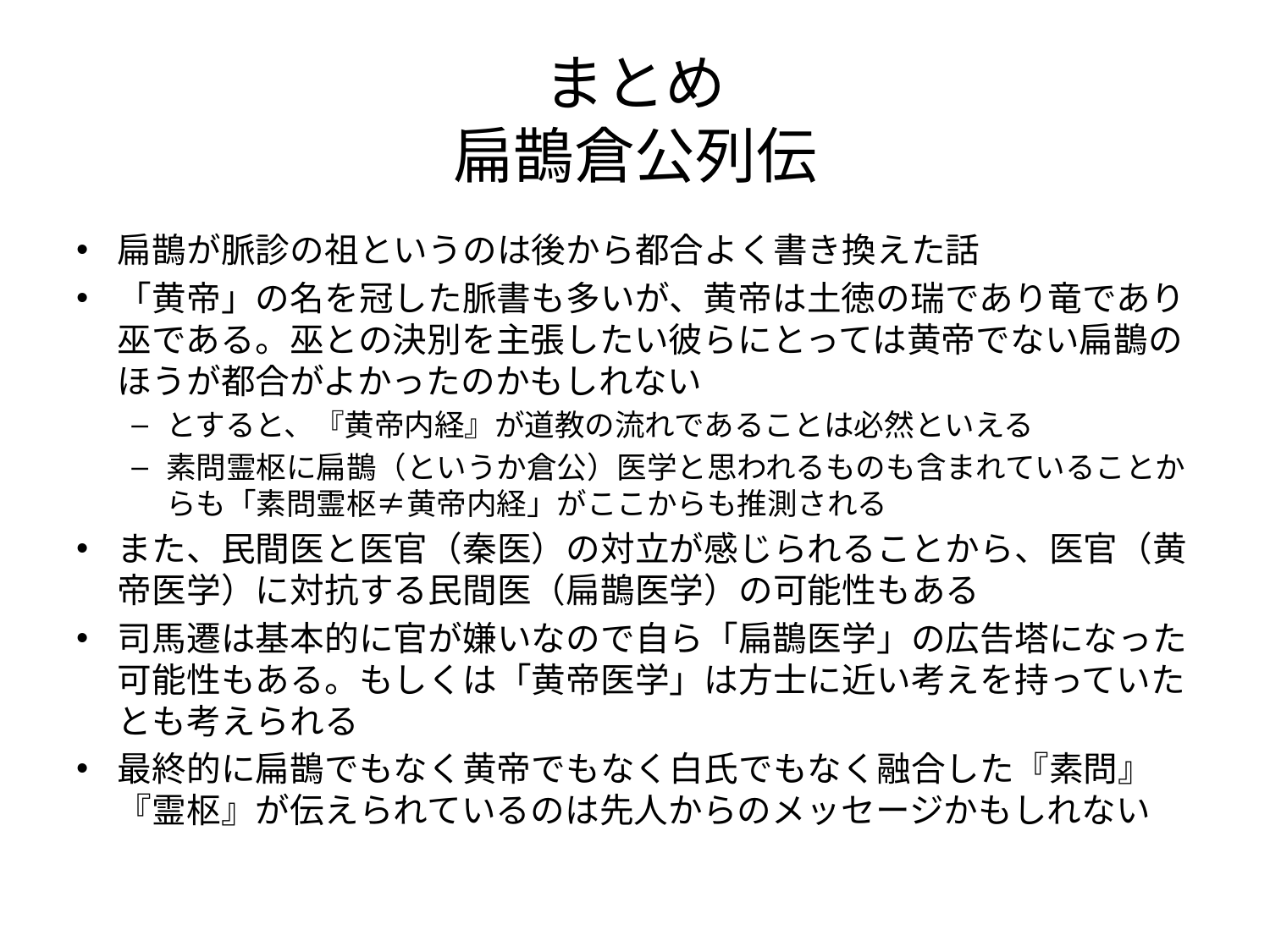

# まとめ 扁鵲倉公列伝
扁鵲が脈診の祖というのは後から都合よく書き換えた話
「黄帝」の名を冠した脈書も多いが、黄帝は土徳の瑞であり竜であり巫である。巫との決別を主張したい彼らにとっては黄帝でない扁鵲のほうが都合がよかったのかもしれない
とすると、『黄帝内経』が道教の流れであることは必然といえる
素問霊枢に扁鵲（というか倉公）医学と思われるものも含まれていることからも「素問霊枢≠黄帝内経」がここからも推測される
また、民間医と医官（秦医）の対立が感じられることから、医官（黄帝医学）に対抗する民間医（扁鵲医学）の可能性もある
司馬遷は基本的に官が嫌いなので自ら「扁鵲医学」の広告塔になった可能性もある。もしくは「黄帝医学」は方士に近い考えを持っていたとも考えられる
最終的に扁鵲でもなく黄帝でもなく白氏でもなく融合した『素問』『霊枢』が伝えられているのは先人からのメッセージかもしれない